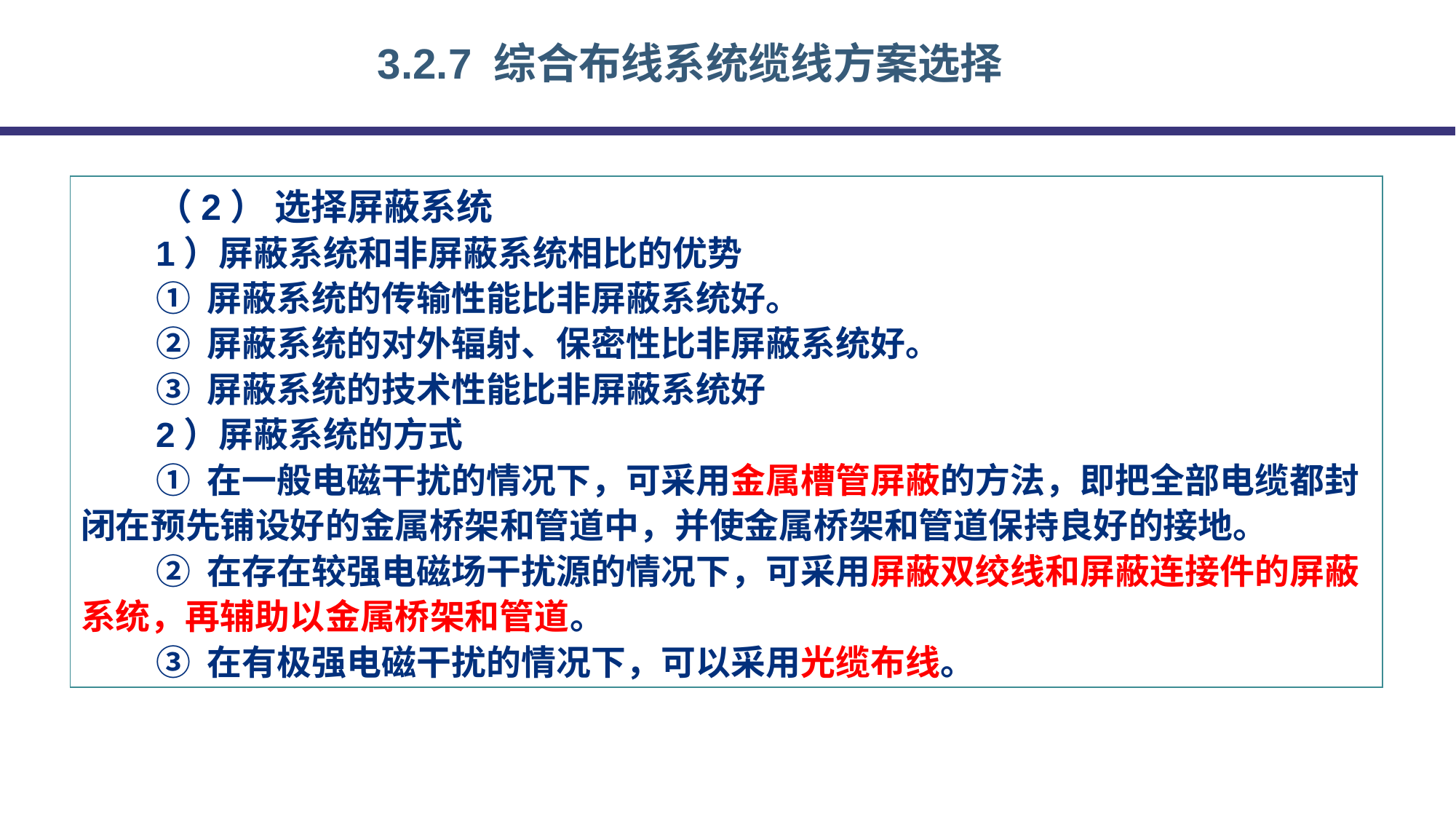

3.2.7 综合布线系统缆线方案选择
（2） 选择屏蔽系统
1）屏蔽系统和非屏蔽系统相比的优势
① 屏蔽系统的传输性能比非屏蔽系统好。
② 屏蔽系统的对外辐射、保密性比非屏蔽系统好。
③ 屏蔽系统的技术性能比非屏蔽系统好
2）屏蔽系统的方式
① 在一般电磁干扰的情况下，可采用金属槽管屏蔽的方法，即把全部电缆都封闭在预先铺设好的金属桥架和管道中，并使金属桥架和管道保持良好的接地。
② 在存在较强电磁场干扰源的情况下，可采用屏蔽双绞线和屏蔽连接件的屏蔽系统，再辅助以金属桥架和管道。
③ 在有极强电磁干扰的情况下，可以采用光缆布线。